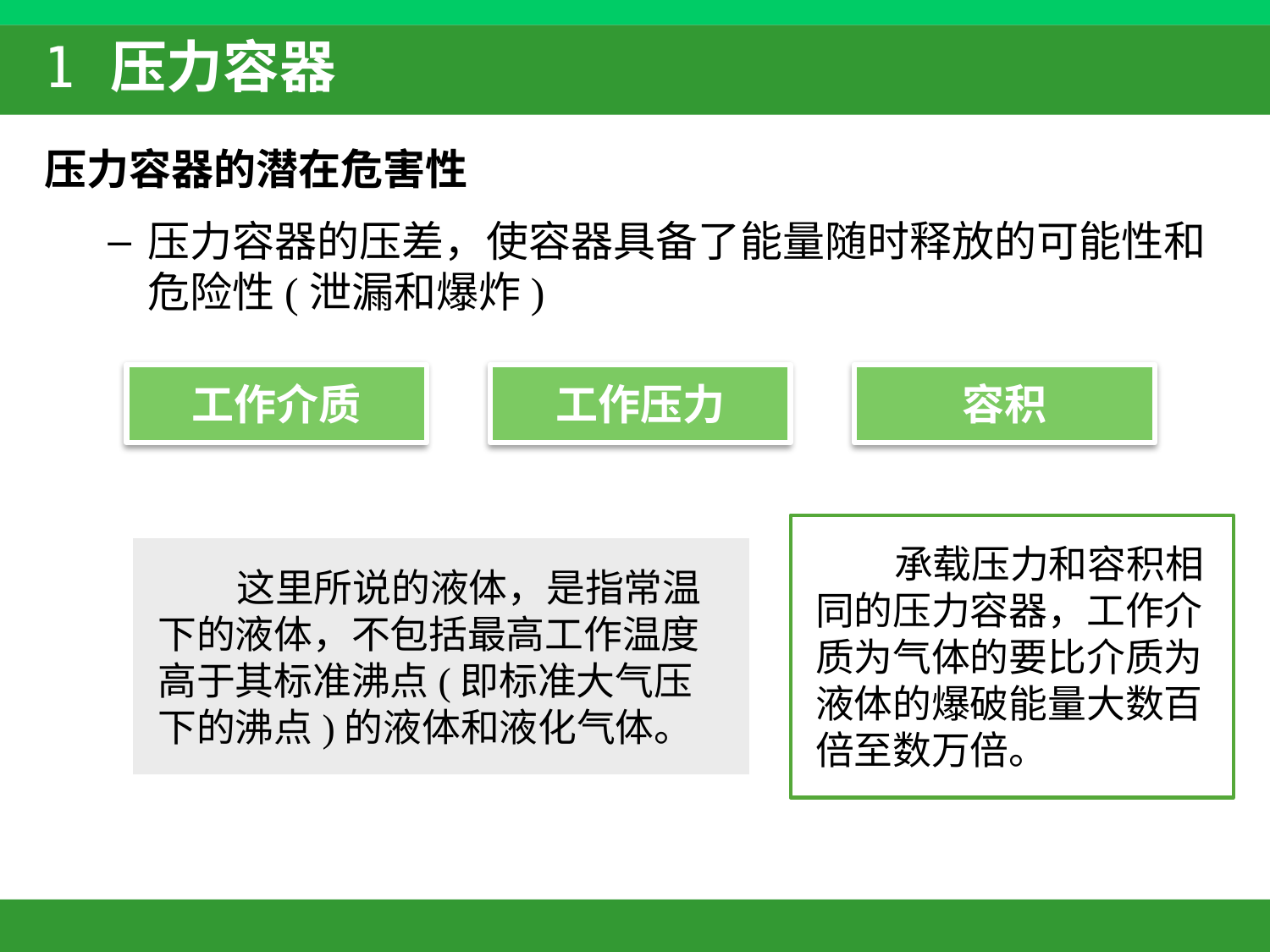

# 1 压力容器
压力容器的潜在危害性
压力容器的压差，使容器具备了能量随时释放的可能性和危险性(泄漏和爆炸)

工作介质
工作压力
容积
        承载压力和容积相同的压力容器，工作介质为气体的要比介质为液体的爆破能量大数百倍至数万倍。
        这里所说的液体，是指常温下的液体，不包括最高工作温度高于其标准沸点(即标准大气压下的沸点)的液体和液化气体。